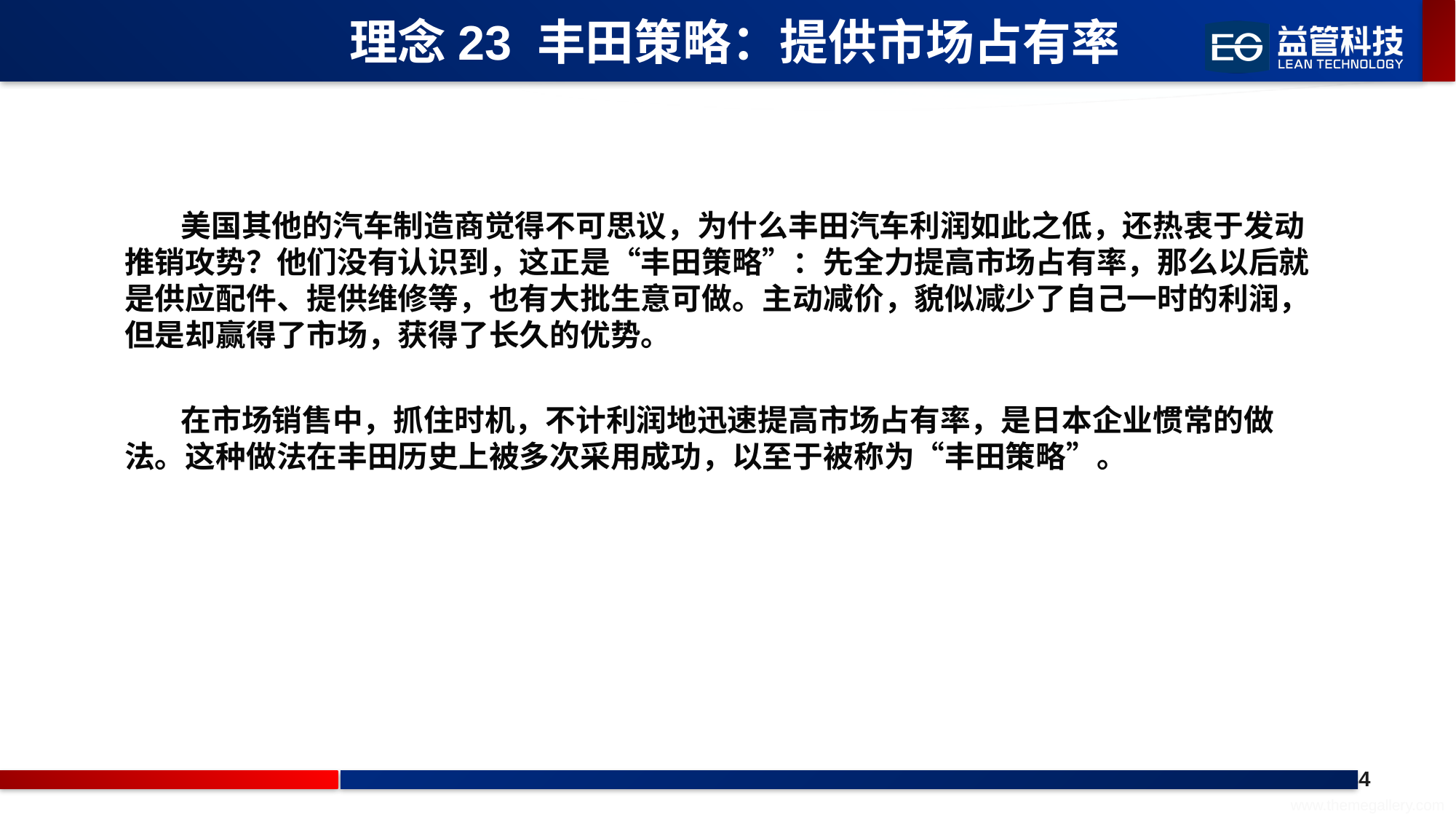

# 理念23 丰田策略：提供市场占有率

             美国其他的汽车制造商觉得不可思议，为什么丰田汽车利润如此之低，还热衷于发动推销攻势？他们没有认识到，这正是“丰田策略”：先全力提高市场占有率，那么以后就是供应配件、提供维修等，也有大批生意可做。主动减价，貌似减少了自己一时的利润，但是却赢得了市场，获得了长久的优势。

             在市场销售中，抓住时机，不计利润地迅速提高市场占有率，是日本企业惯常的做法。这种做法在丰田历史上被多次采用成功，以至于被称为“丰田策略”。